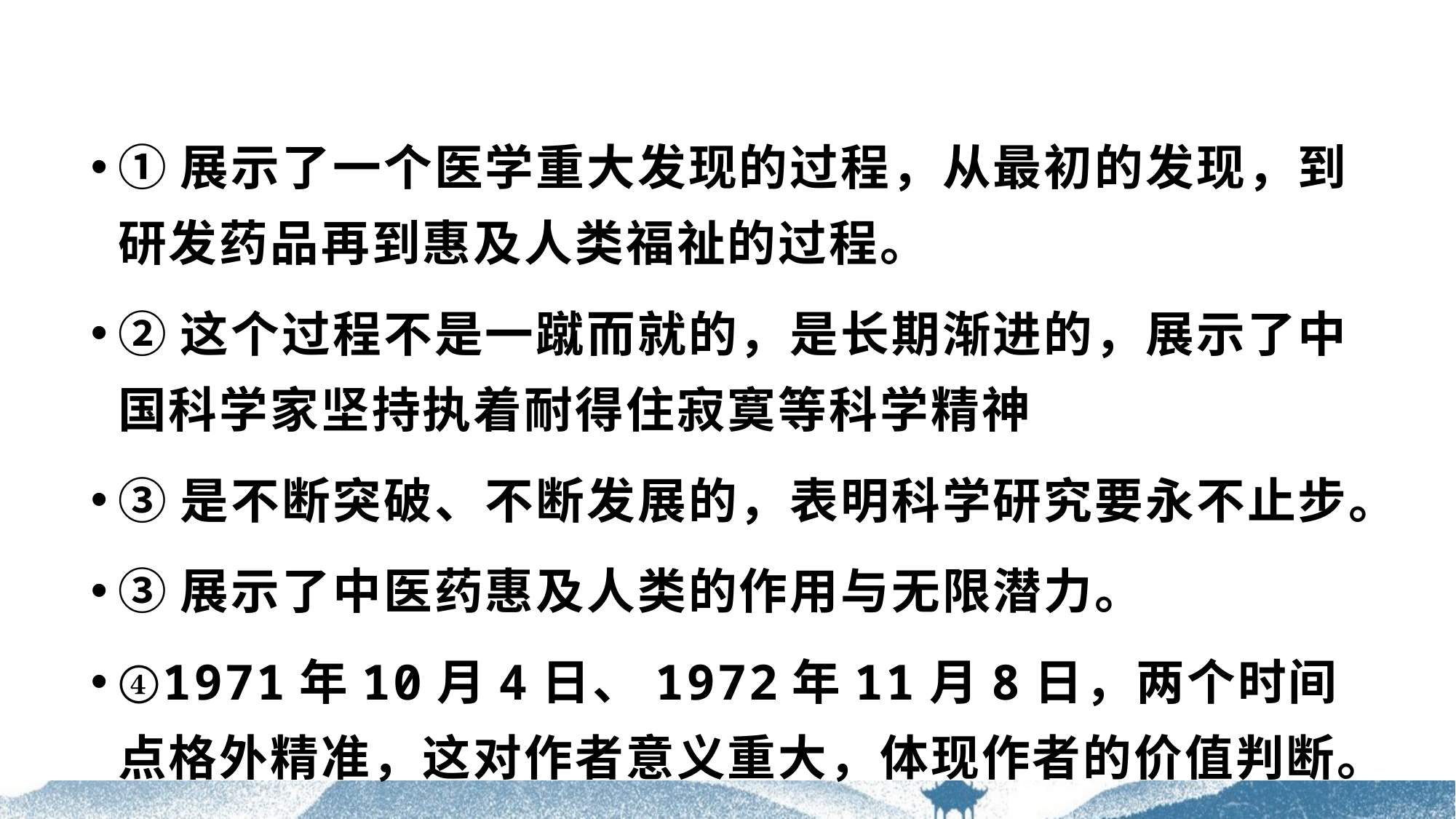

#
①展示了一个医学重大发现的过程，从最初的发现，到研发药品再到惠及人类福祉的过程。
②这个过程不是一蹴而就的，是长期渐进的，展示了中国科学家坚持执着耐得住寂寞等科学精神
③是不断突破、不断发展的，表明科学研究要永不止步。
③展示了中医药惠及人类的作用与无限潜力。
④1971年10月4日、1972年11月8日，两个时间点格外精准，这对作者意义重大，体现作者的价值判断。